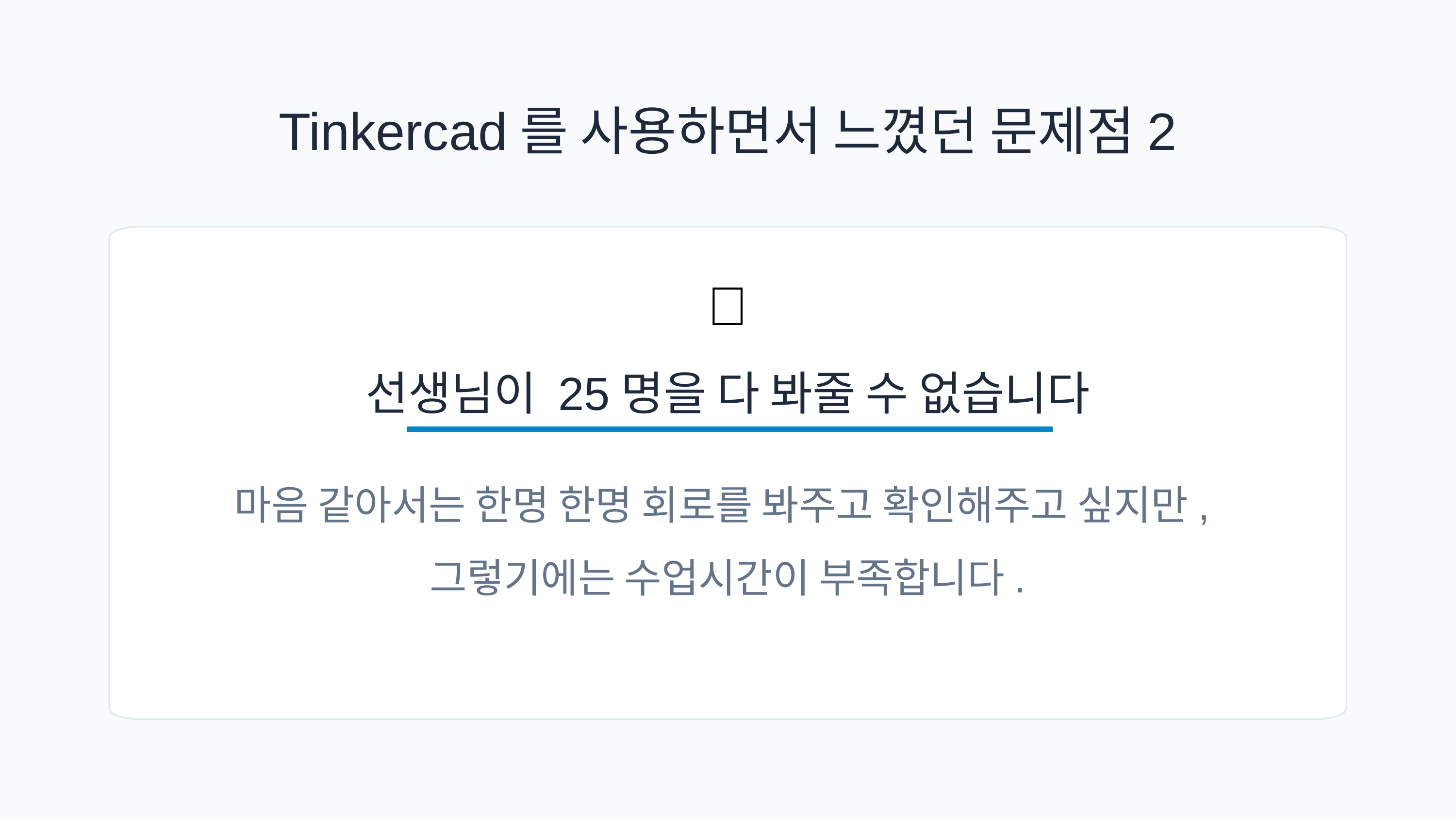

Tinkercad를 사용하면서 느꼈던 문제점2

🥸

선생님이 25명을 다 봐줄 수 없습니다

마음 같아서는 한명 한명 회로를 봐주고 확인해주고 싶지만,
그렇기에는 수업시간이 부족합니다.